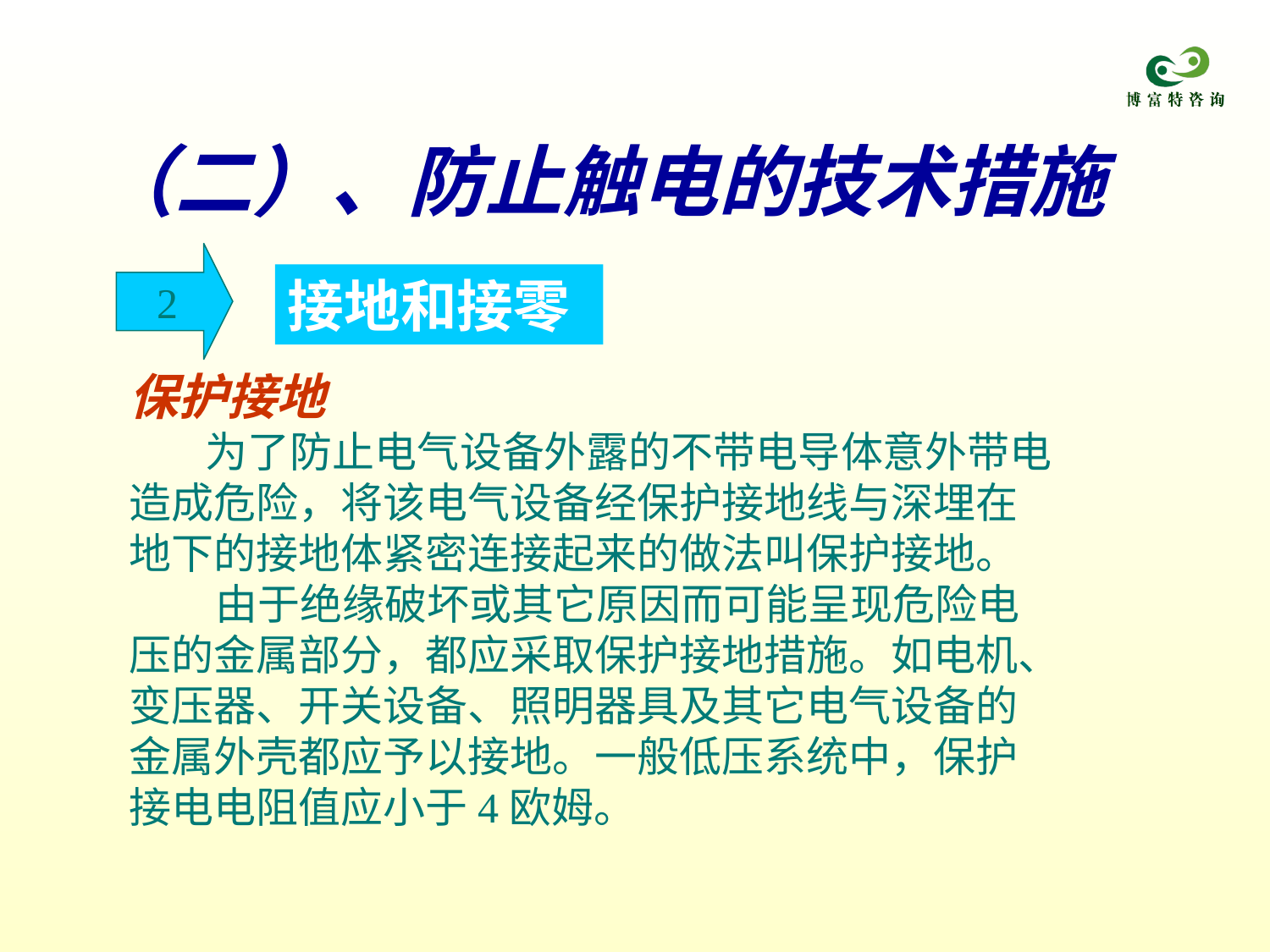

（二）、防止触电的技术措施
2
接地和接零
保护接地
       为了防止电气设备外露的不带电导体意外带电造成危险，将该电气设备经保护接地线与深埋在地下的接地体紧密连接起来的做法叫保护接地。
        由于绝缘破坏或其它原因而可能呈现危险电压的金属部分，都应采取保护接地措施。如电机、变压器、开关设备、照明器具及其它电气设备的金属外壳都应予以接地。一般低压系统中，保护接电电阻值应小于4欧姆。

12